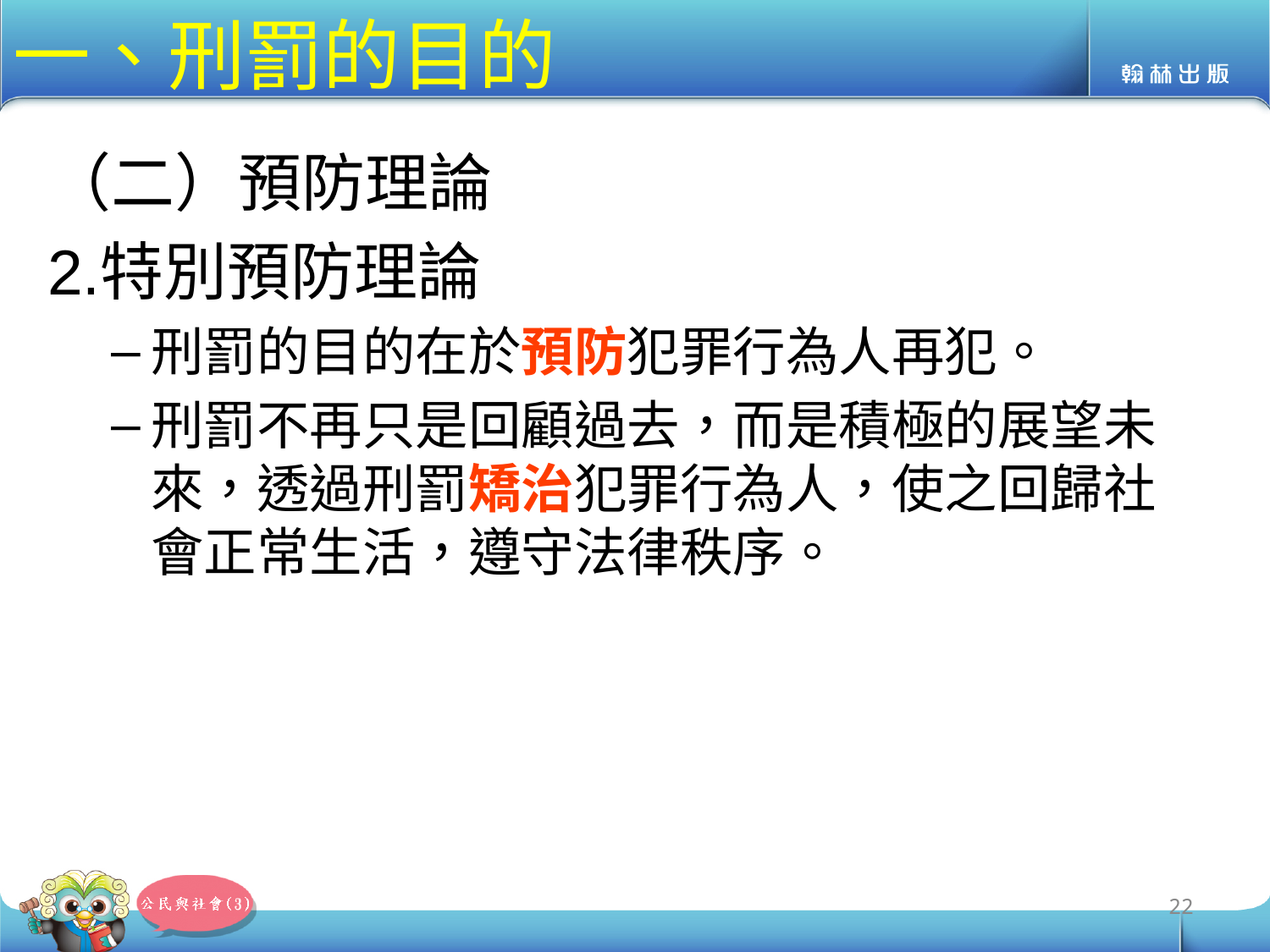

# 一、刑罰的目的
（二）預防理論
特別預防理論
刑罰的目的在於預防犯罪行為人再犯。
刑罰不再只是回顧過去，而是積極的展望未來，透過刑罰矯治犯罪行為人，使之回歸社會正常生活，遵守法律秩序。
22